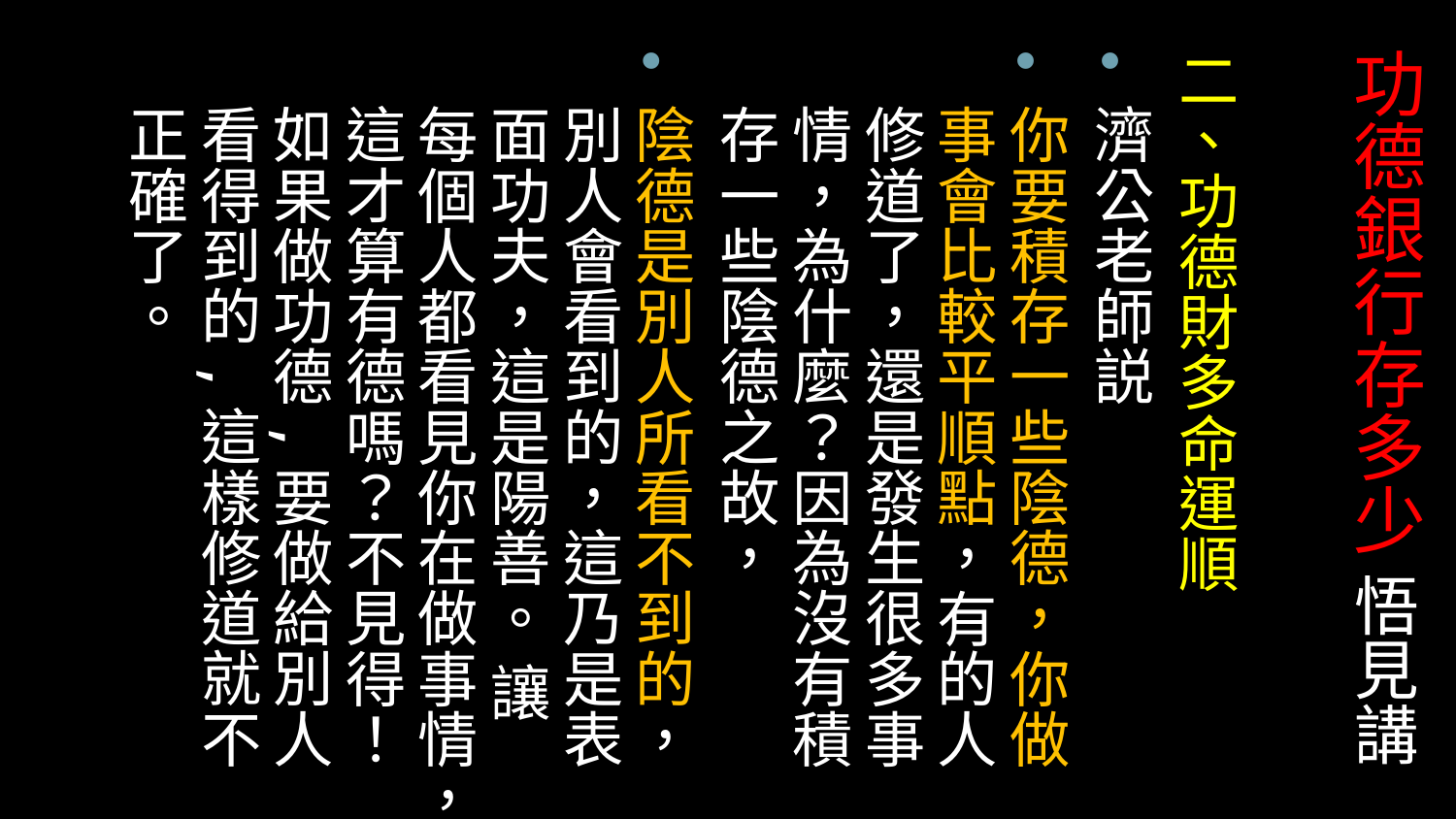

# 功德銀行存多少 悟見講
二、功德財多命運順
濟公老師説
你要積存一些陰德，你做事會比較平順點，有的人修道了，還是發生很多事情，為什麼？因為沒有積存一些陰德之故，
陰德是別人所看不到的，別人會看到的，這乃是表面功夫，這是陽善。 讓每個人都看見你在做事情，這才算有德嗎？不見得！如果做功德,要做給別人看得到的,這樣修道就不正確了。